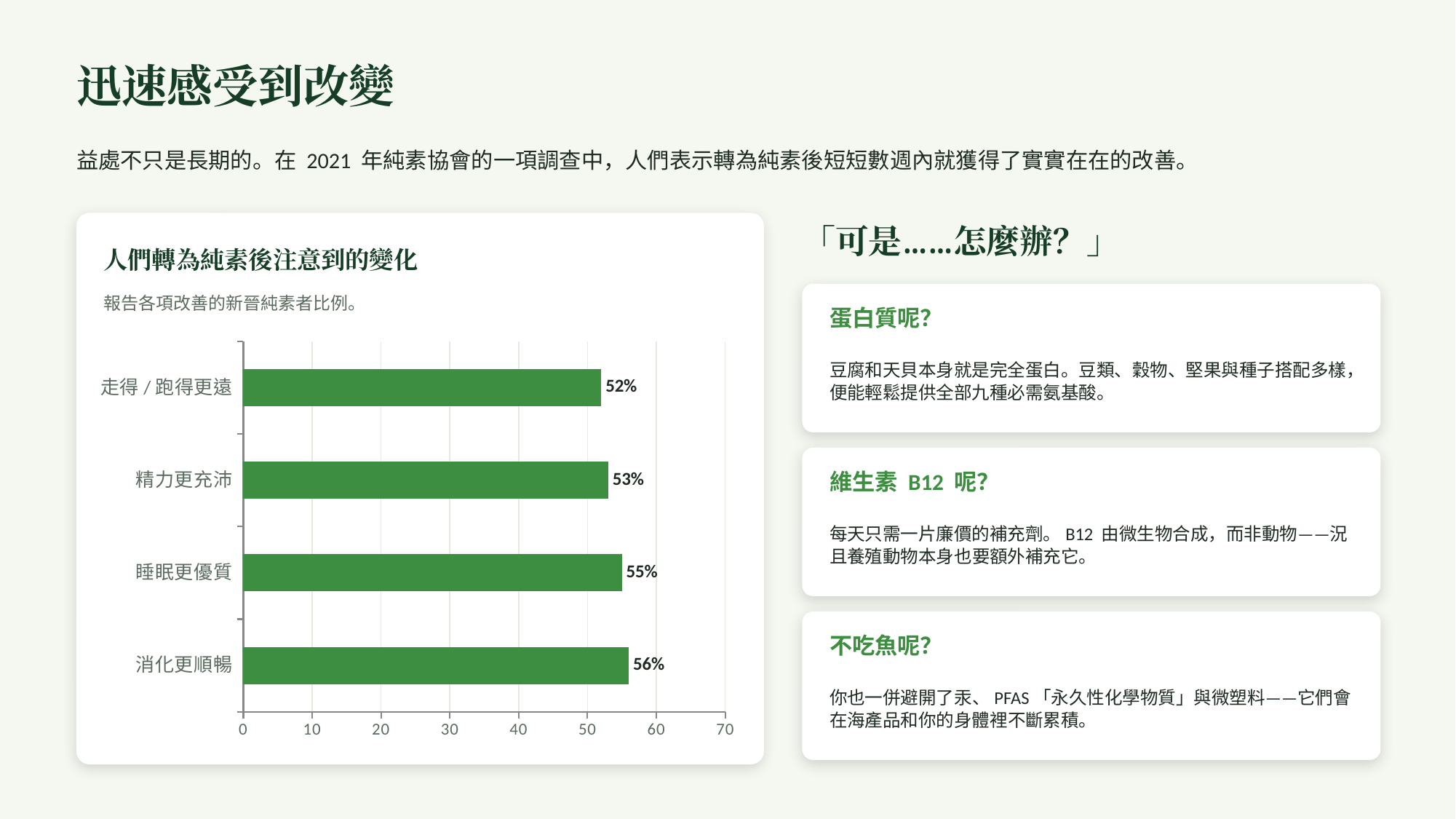

迅速感受到改變
益處不只是長期的。在 2021 年純素協會的一項調查中，人們表示轉為純素後短短數週內就獲得了實實在在的改善。

「可是……怎麼辦？」
人們轉為純素後注意到的變化
報告各項改善的新晉純素者比例。

蛋白質呢？

### Chart

| Category | 報告比例 |
|---|---|
| 消化更順暢 | 56.0 |
| 睡眠更優質 | 55.0 |
| 精力更充沛 | 53.0 |
| 走得/跑得更遠 | 52.0 |
豆腐和天貝本身就是完全蛋白。豆類、穀物、堅果與種子搭配多樣，便能輕鬆提供全部九種必需氨基酸。

維生素 B12 呢？
每天只需一片廉價的補充劑。B12 由微生物合成，而非動物——況且養殖動物本身也要額外補充它。

不吃魚呢？
你也一併避開了汞、PFAS「永久性化學物質」與微塑料——它們會在海產品和你的身體裡不斷累積。